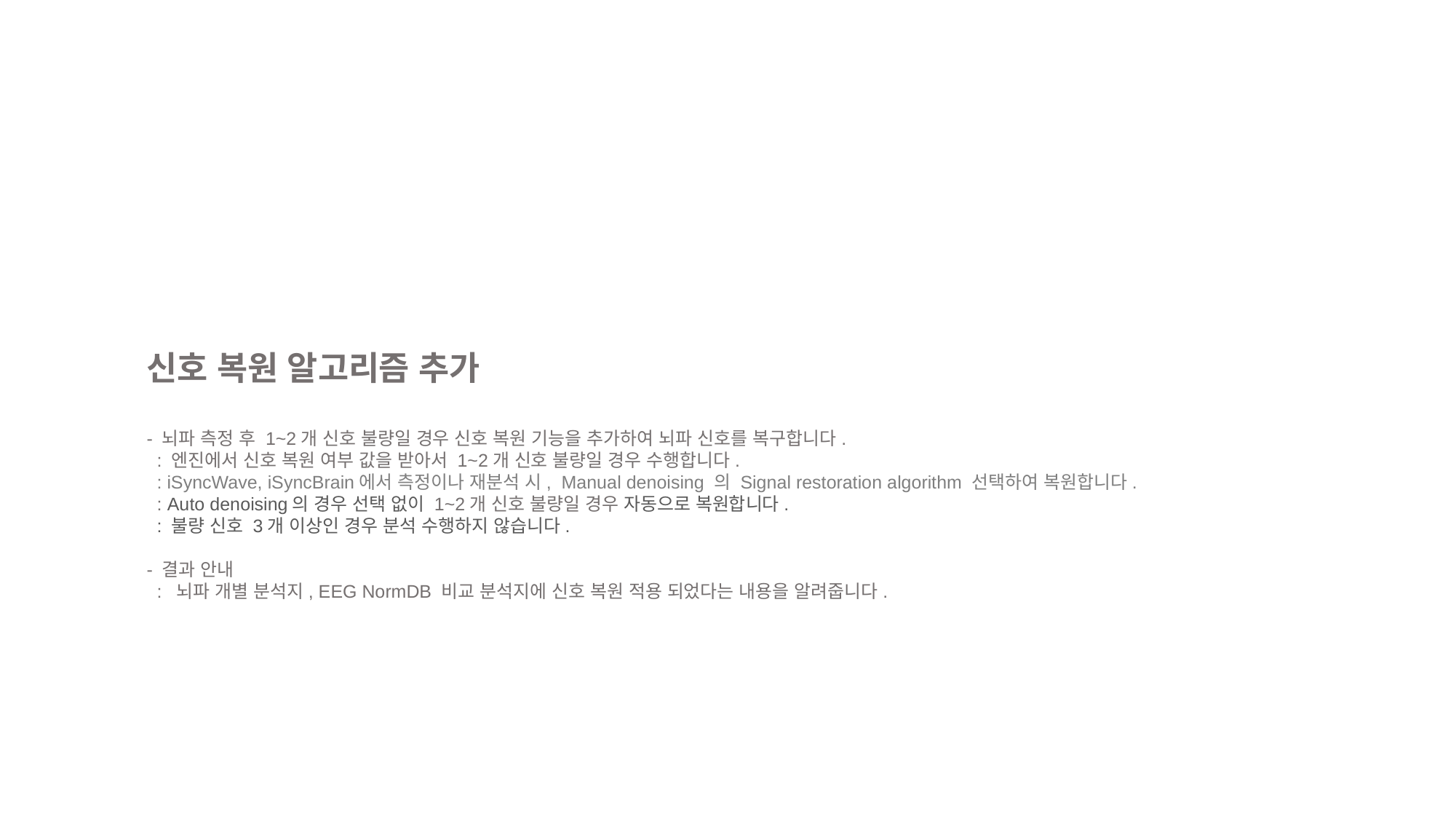

신호 복원 알고리즘 추가

- 뇌파 측정 후 1~2개 신호 불량일 경우 신호 복원 기능을 추가하여 뇌파 신호를 복구합니다.
  : 엔진에서 신호 복원 여부 값을 받아서 1~2개 신호 불량일 경우 수행합니다.
  : iSyncWave, iSyncBrain에서 측정이나 재분석 시,  Manual denoising 의 Signal restoration algorithm 선택하여 복원합니다.
  : Auto denoising의 경우 선택 없이 1~2개 신호 불량일 경우 자동으로 복원합니다.
  : 불량 신호 3개 이상인 경우 분석 수행하지 않습니다.
- 결과 안내
  :  뇌파 개별 분석지, EEG NormDB 비교 분석지에 신호 복원 적용 되었다는 내용을 알려줍니다.